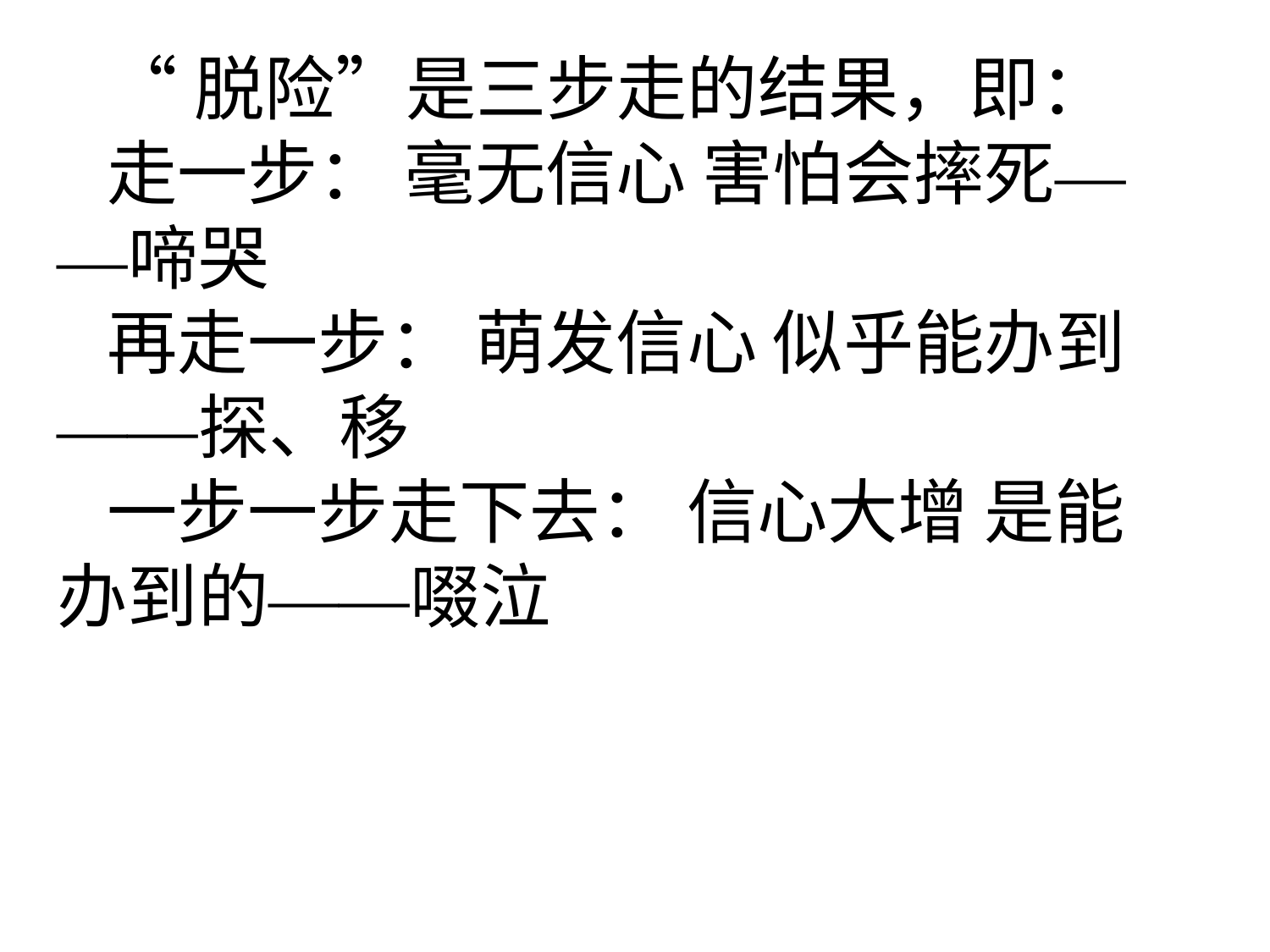

“脱险”是三步走的结果，即：
走一步： 毫无信心 害怕会摔死——啼哭
再走一步： 萌发信心 似乎能办到——探、移
一步一步走下去： 信心大增 是能办到的——啜泣